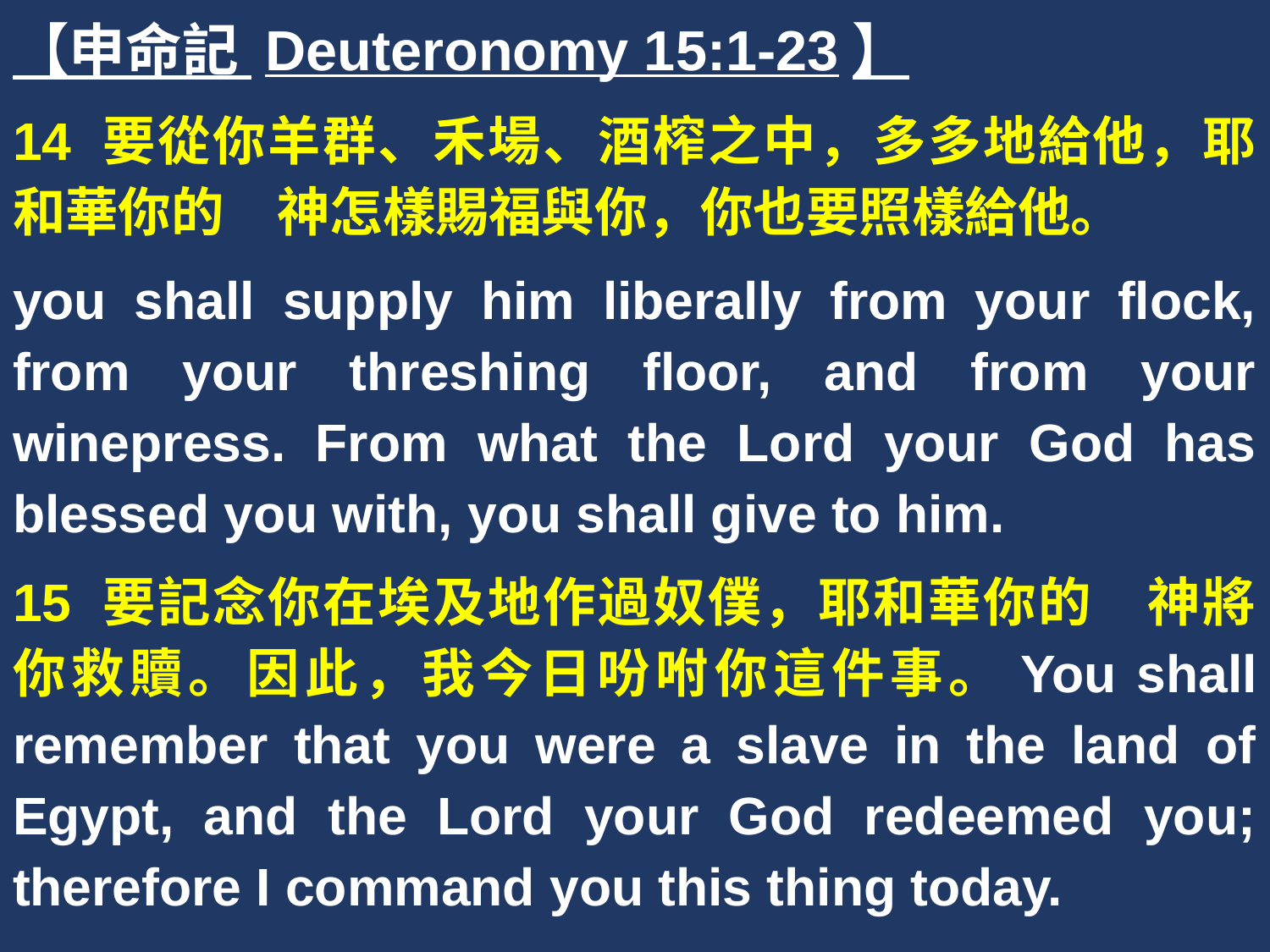

【申命記 Deuteronomy 15:1-23】
14 要從你羊群、禾場、酒榨之中，多多地給他，耶和華你的　神怎樣賜福與你，你也要照樣給他。
you shall supply him liberally from your flock, from your threshing floor, and from your winepress. From what the Lord your God has blessed you with, you shall give to him.
15 要記念你在埃及地作過奴僕，耶和華你的　神將你救贖。因此，我今日吩咐你這件事。You shall remember that you were a slave in the land of Egypt, and the Lord your God redeemed you; therefore I command you this thing today.